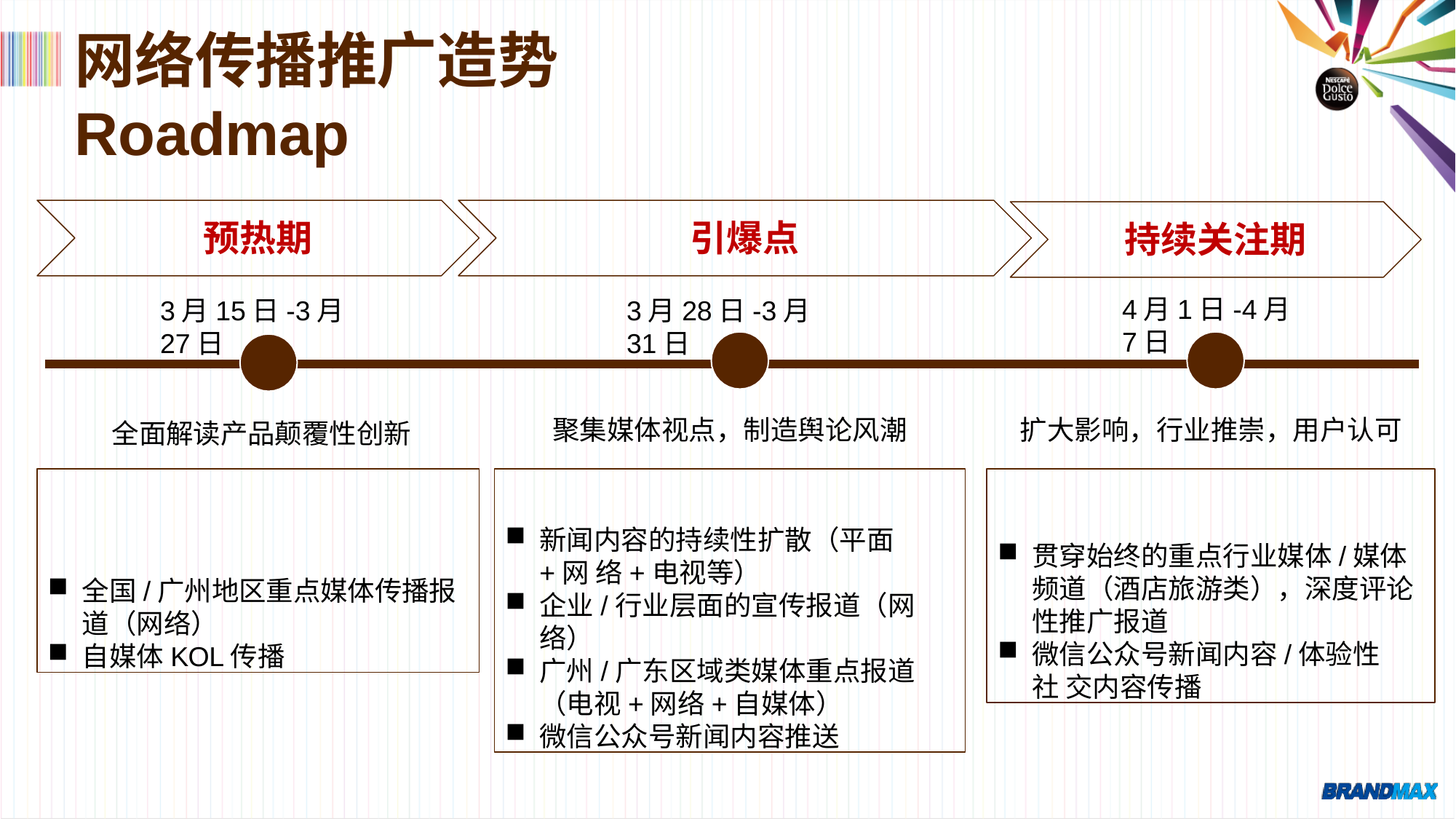

# 网络传播推广造势Roadmap

预热期
3月15日-3月27日
引爆点
3月28日-3月31日
持续关注期
4月1日-4月7日

聚集媒体视点，制造舆论风潮
扩大影响，行业推崇，用户认可
全面解读产品颠覆性创新

全国/广州地区重点媒体传播报
道（网络）
自媒体KOL传播

新闻内容的持续性扩散（平面+网 络+电视等）
企业/行业层面的宣传报道（网络）
广州/广东区域类媒体重点报道
（电视+网络+自媒体）
微信公众号新闻内容推送

贯穿始终的重点行业媒体/媒体 频道（酒店旅游类），深度评论 性推广报道
微信公众号新闻内容/体验性社 交内容传播